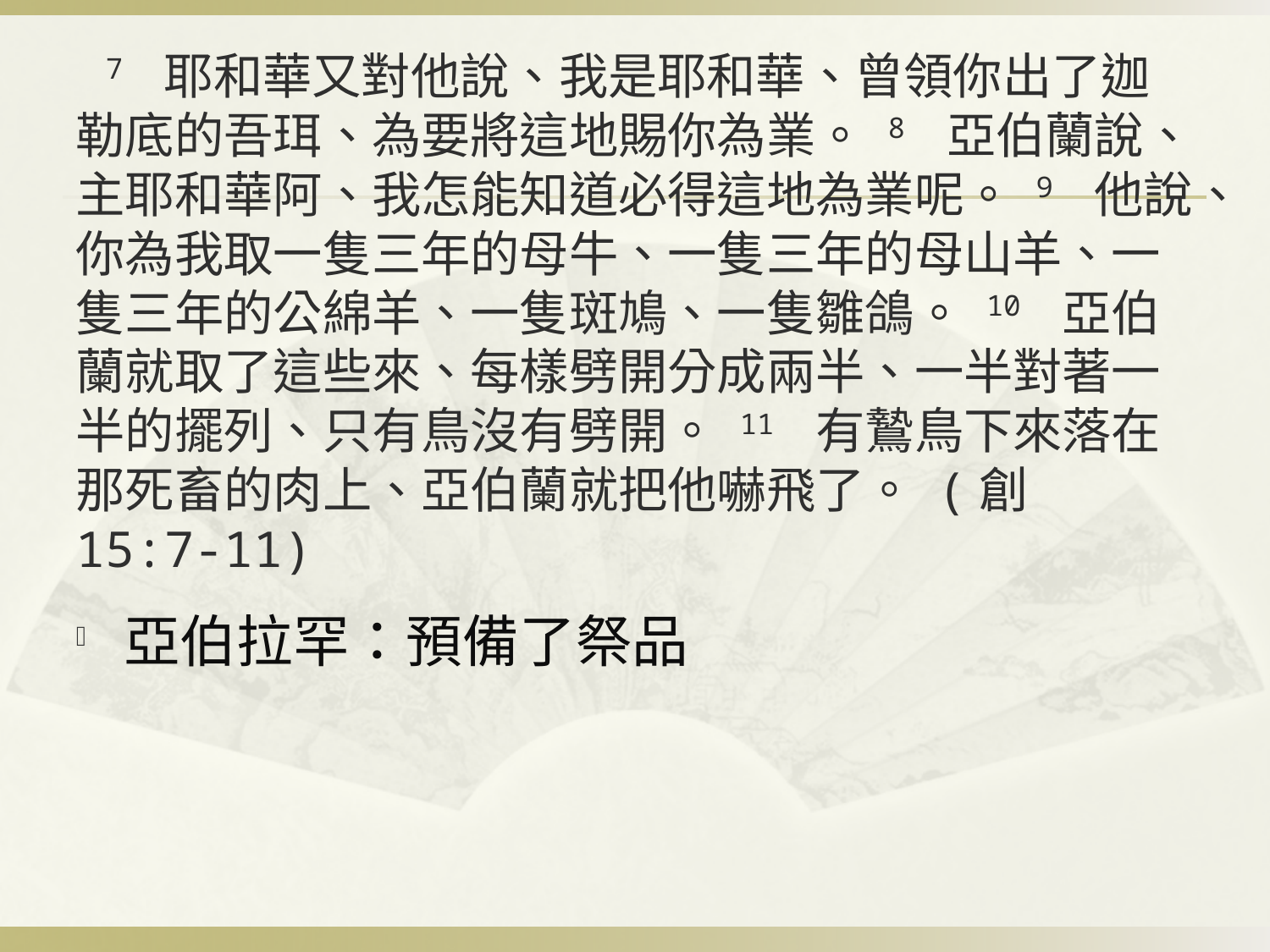

# 7 耶和華又對他說、我是耶和華、曾領你出了迦勒底的吾珥、為要將這地賜你為業。 8 亞伯蘭說、主耶和華阿、我怎能知道必得這地為業呢。 9 他說、你為我取一隻三年的母牛、一隻三年的母山羊、一隻三年的公綿羊、一隻斑鳩、一隻雛鴿。 10 亞伯蘭就取了這些來、每樣劈開分成兩半、一半對著一半的擺列、只有鳥沒有劈開。 11 有鷙鳥下來落在那死畜的肉上、亞伯蘭就把他嚇飛了。 (創 15:7-11)
亞伯拉罕：預備了祭品